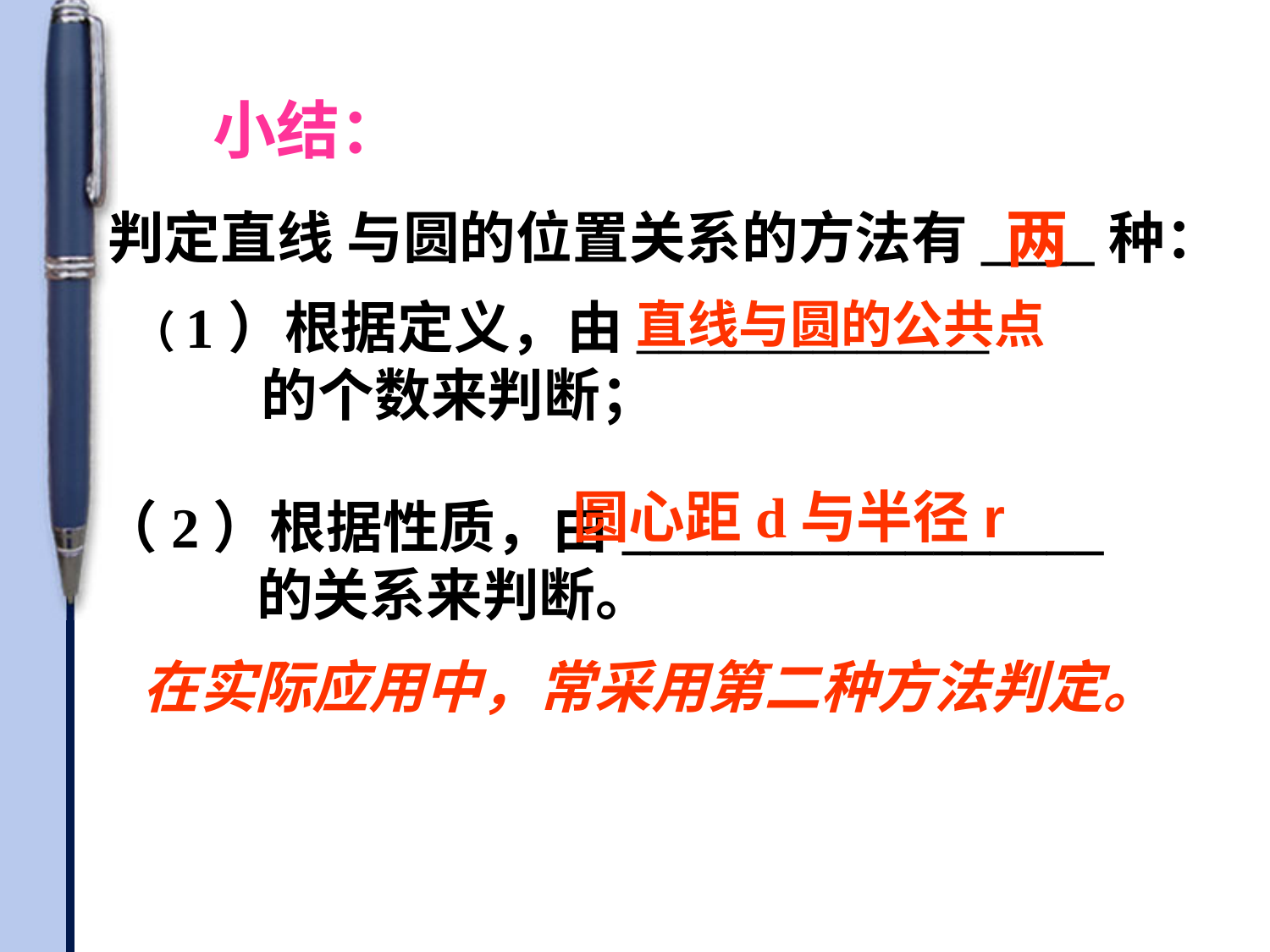

小结：
两
判定直线 与圆的位置关系的方法有____种：
（1）根据定义，由________________
            的个数来判断；
直线与圆的公共点
圆心距d与半径r

（2）根据性质，由_________________
          的关系来判断。
在实际应用中，常采用第二种方法判定。